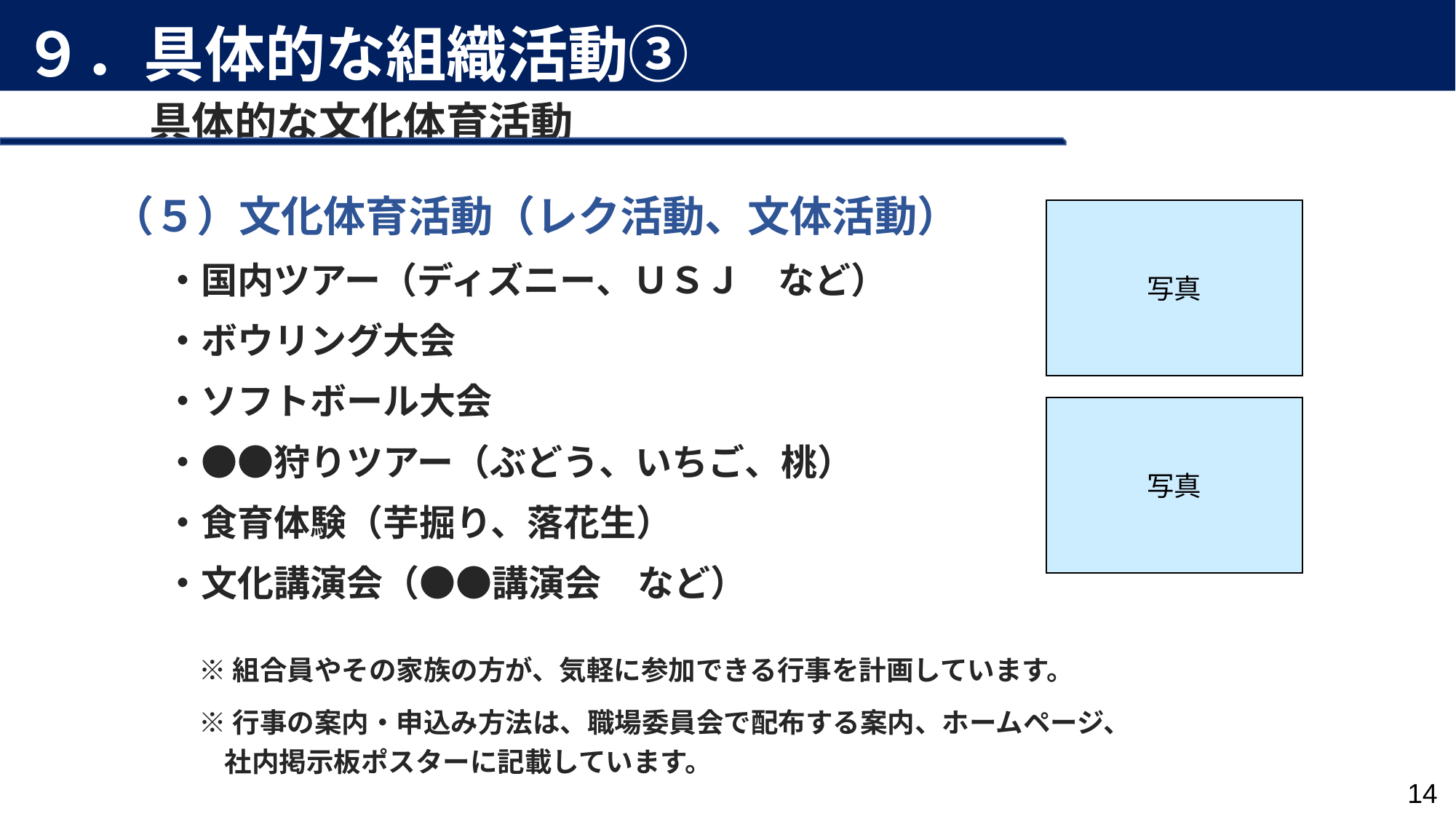

９．具体的な組織活動③
具体的な文化体育活動

（５）文化体育活動（レク活動、文体活動）
・国内ツアー（ディズニー、ＵＳＪ　など）
・ボウリング大会
・ソフトボール大会
・●●狩りツアー（ぶどう、いちご、桃）
・食育体験（芋掘り、落花生）
・文化講演会（●●講演会　など）
写真
写真
※組合員やその家族の方が、気軽に参加できる行事を計画しています。
※行事の案内・申込み方法は、職場委員会で配布する案内、ホームページ、社内掲示板ポスターに記載しています。
14